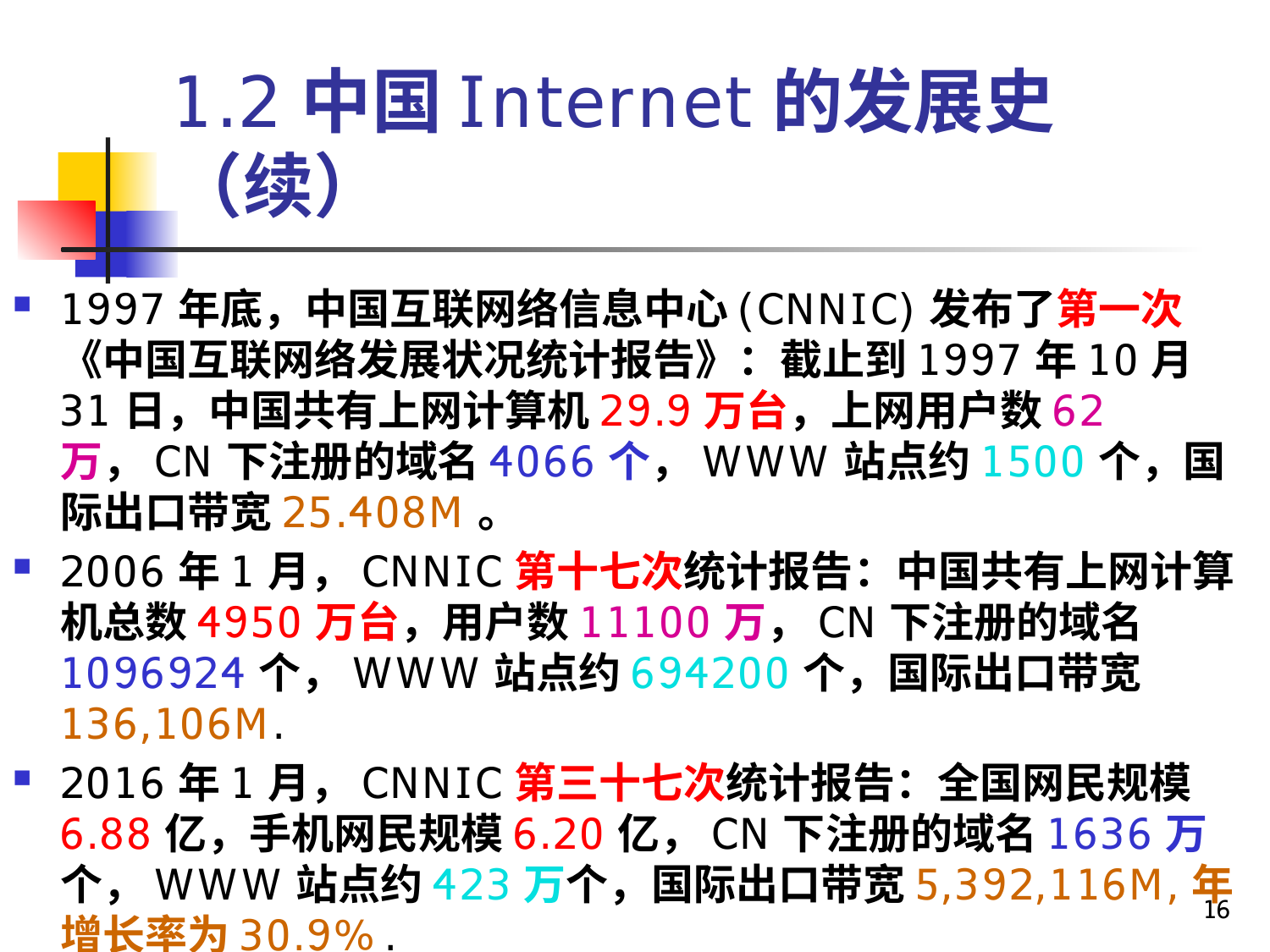

# 1.2中国Internet的发展史（续）
1997年底，中国互联网络信息中心(CNNIC)发布了第一次《中国互联网络发展状况统计报告》：截止到1997年10月31日，中国共有上网计算机29.9万台，上网用户数62万，CN下注册的域名4066个，WWW站点约1500个，国际出口带宽25.408M。
2006年1月，CNNIC第十七次统计报告：中国共有上网计算机总数4950万台，用户数11100万，CN下注册的域名1096924个，WWW站点约694200个，国际出口带宽136,106M.
2016年1月，CNNIC第三十七次统计报告：全国网民规模6.88亿，手机网民规模6.20亿，CN下注册的域名1636万个，WWW站点约423万个，国际出口带宽5,392,116M,年增长率为30.9%.

16